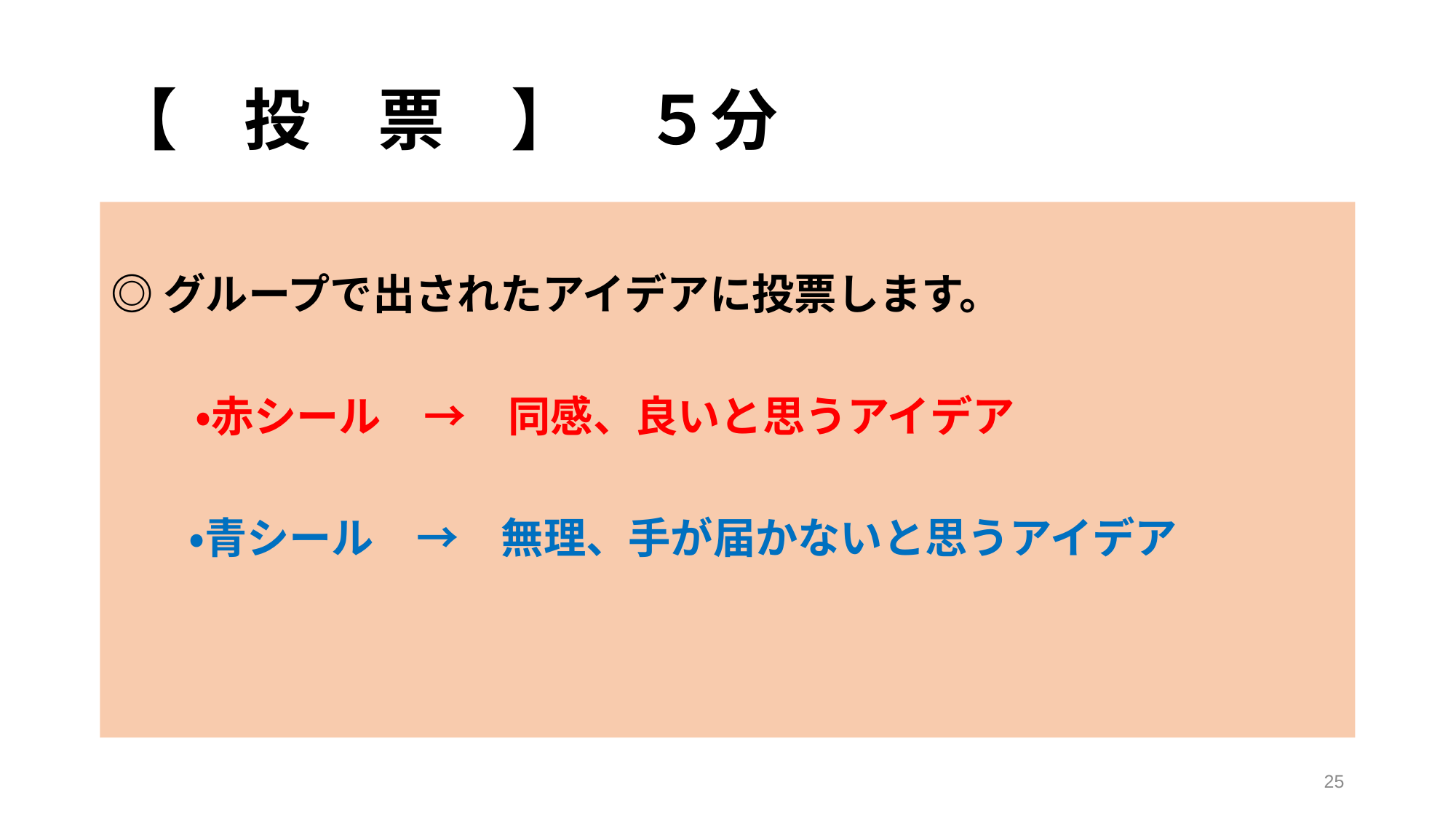

# 【　投　票　】　５分

◎グループで出されたアイデアに投票します。

　　・赤シール　→　同感、良いと思うアイデア

       ・青シール　→　無理、手が届かないと思うアイデア

25